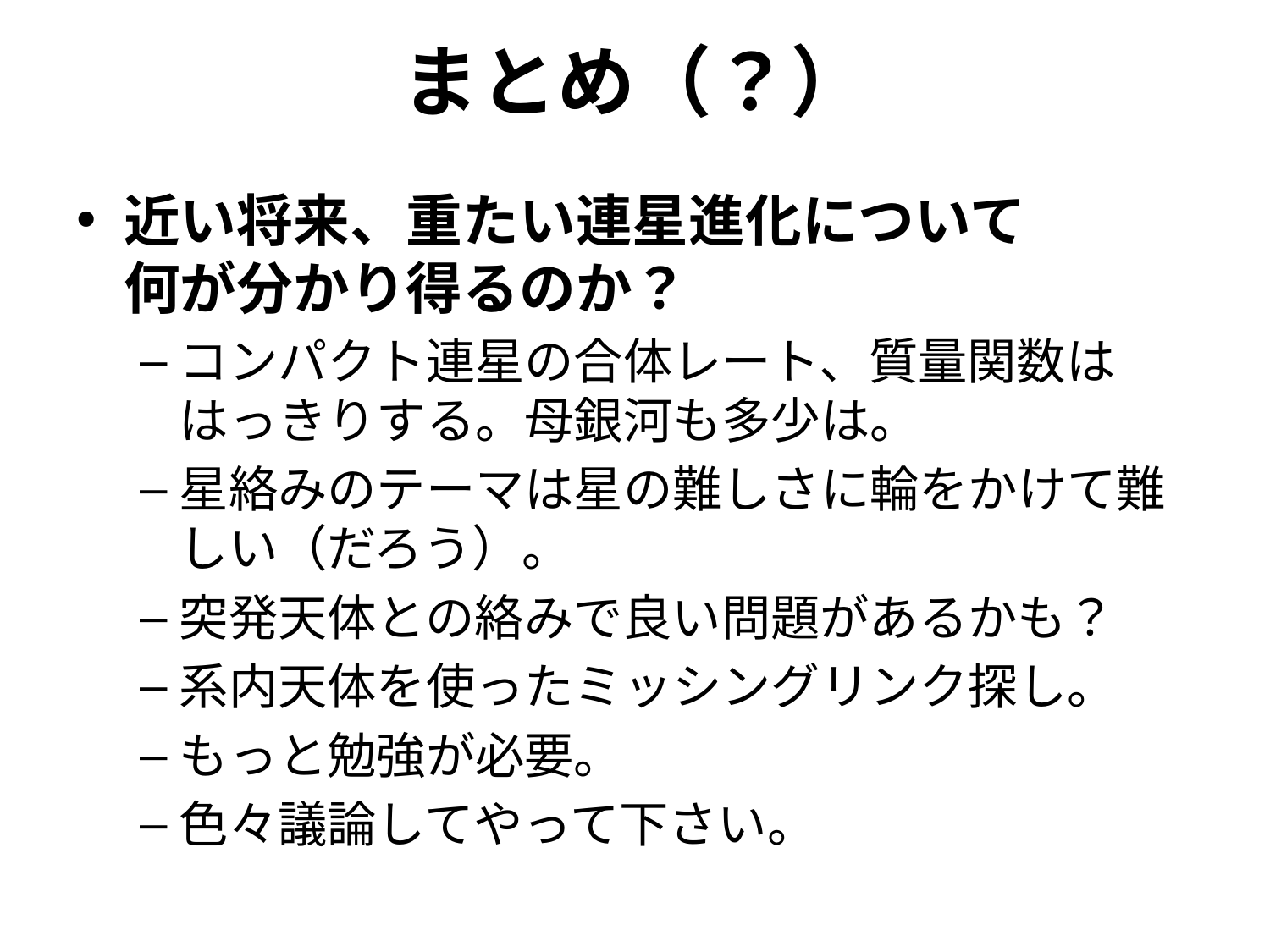

# まとめ（？）
近い将来、重たい連星進化について
何が分かり得るのか？
コンパクト連星の合体レート、質量関数ははっきりする。母銀河も多少は。
星絡みのテーマは星の難しさに輪をかけて難しい（だろう）。
突発天体との絡みで良い問題があるかも？
系内天体を使ったミッシングリンク探し。
もっと勉強が必要。
色々議論してやって下さい。